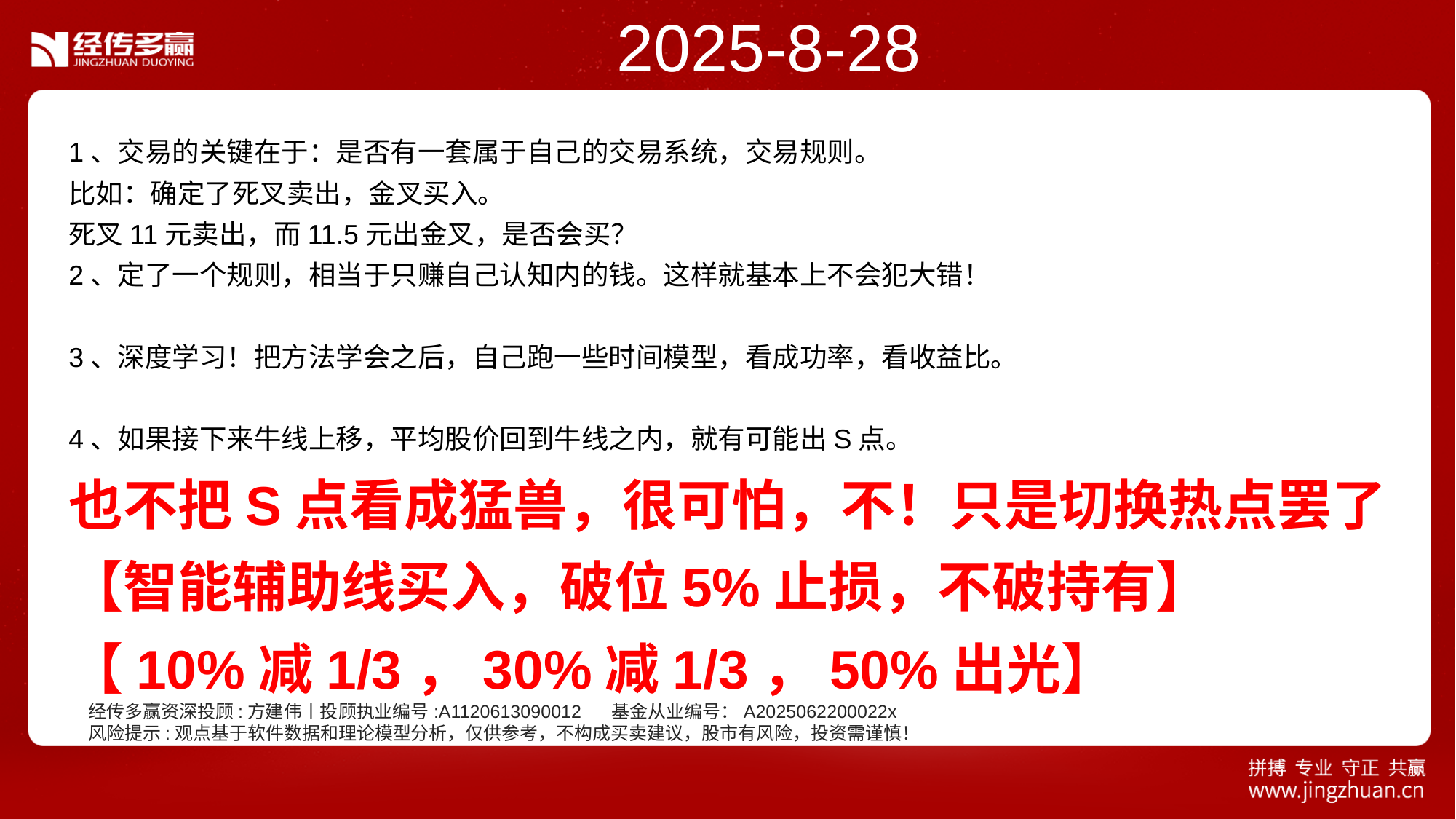

2025-8-28
1、交易的关键在于：是否有一套属于自己的交易系统，交易规则。
比如：确定了死叉卖出，金叉买入。
死叉11元卖出，而11.5元出金叉，是否会买？
2、定了一个规则，相当于只赚自己认知内的钱。这样就基本上不会犯大错！

3、深度学习！把方法学会之后，自己跑一些时间模型，看成功率，看收益比。

4、如果接下来牛线上移，平均股价回到牛线之内，就有可能出S点。
也不把S点看成猛兽，很可怕，不！只是切换热点罢了
【智能辅助线买入，破位5%止损，不破持有】
【10%减1/3，30%减1/3，50%出光】